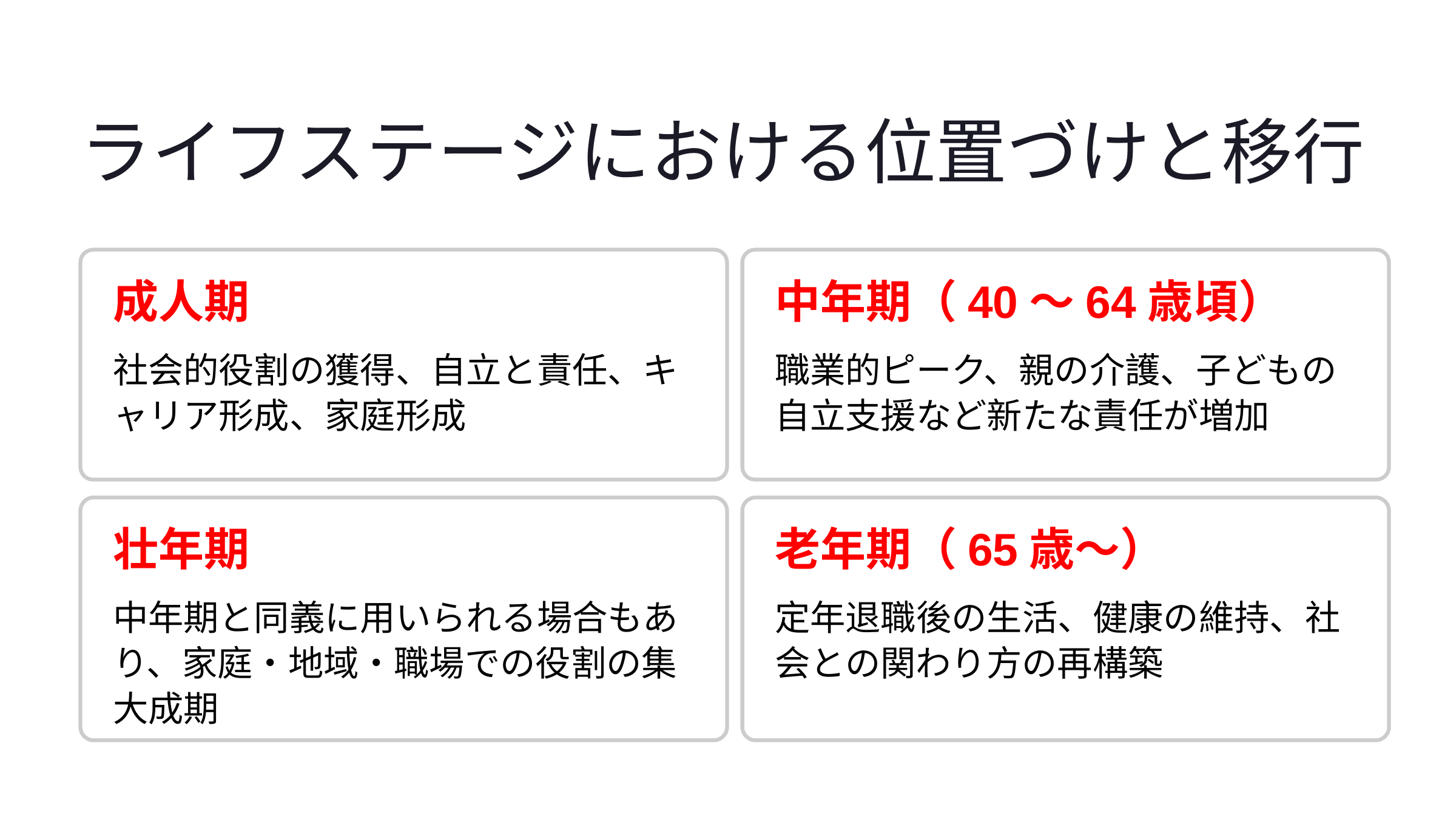

ライフステージにおける位置づけと移行

成人期
中年期（40〜64歳頃）
社会的役割の獲得、自立と責任、キャリア形成、家庭形成
職業的ピーク、親の介護、子どもの自立支援など新たな責任が増加

壮年期
老年期（65歳〜）
中年期と同義に用いられる場合もあり、家庭・地域・職場での役割の集大成期
定年退職後の生活、健康の維持、社会との関わり方の再構築